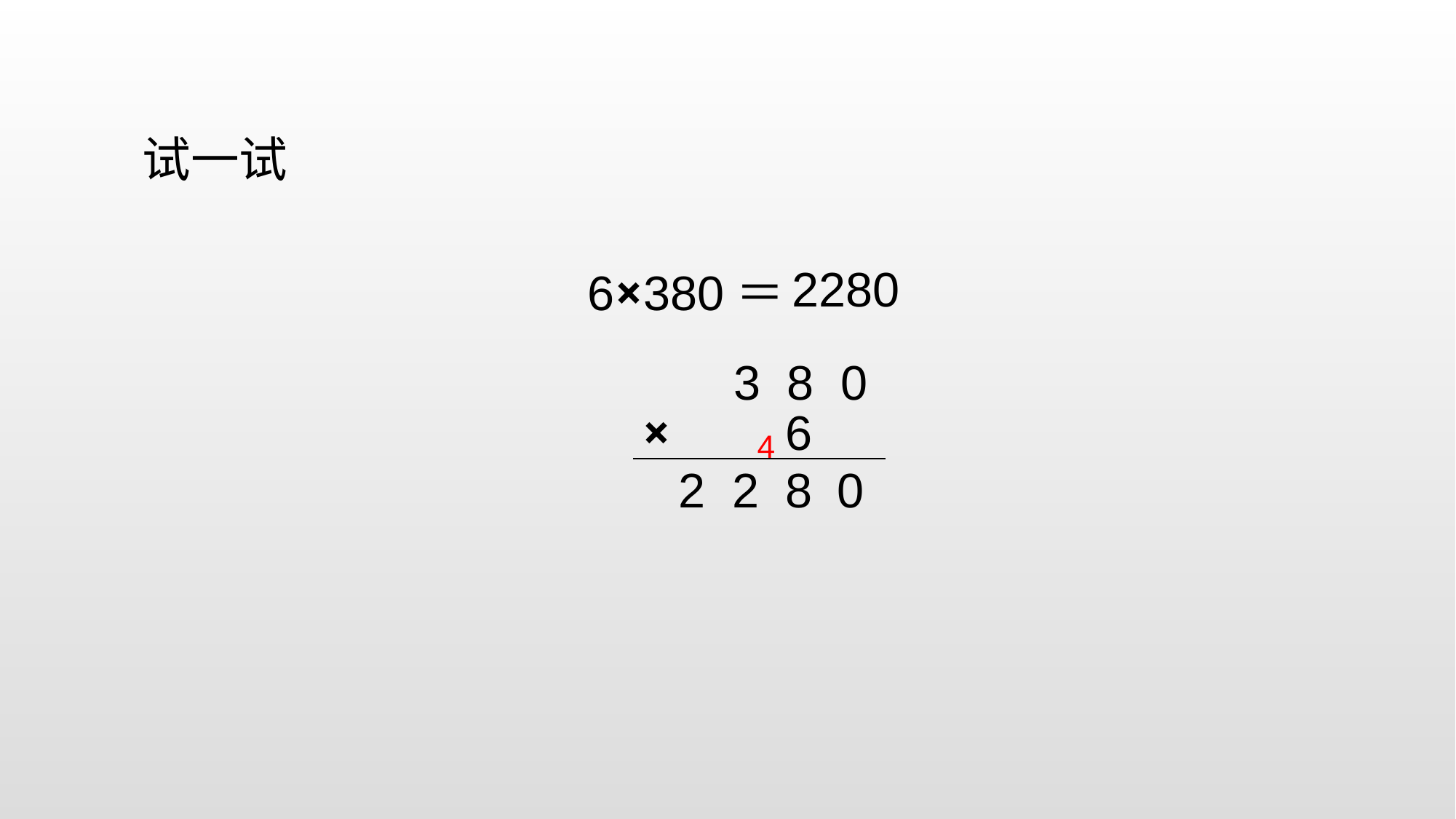

试一试
2280
6×380＝
3  8  0
×     6
4
2  2
8
0